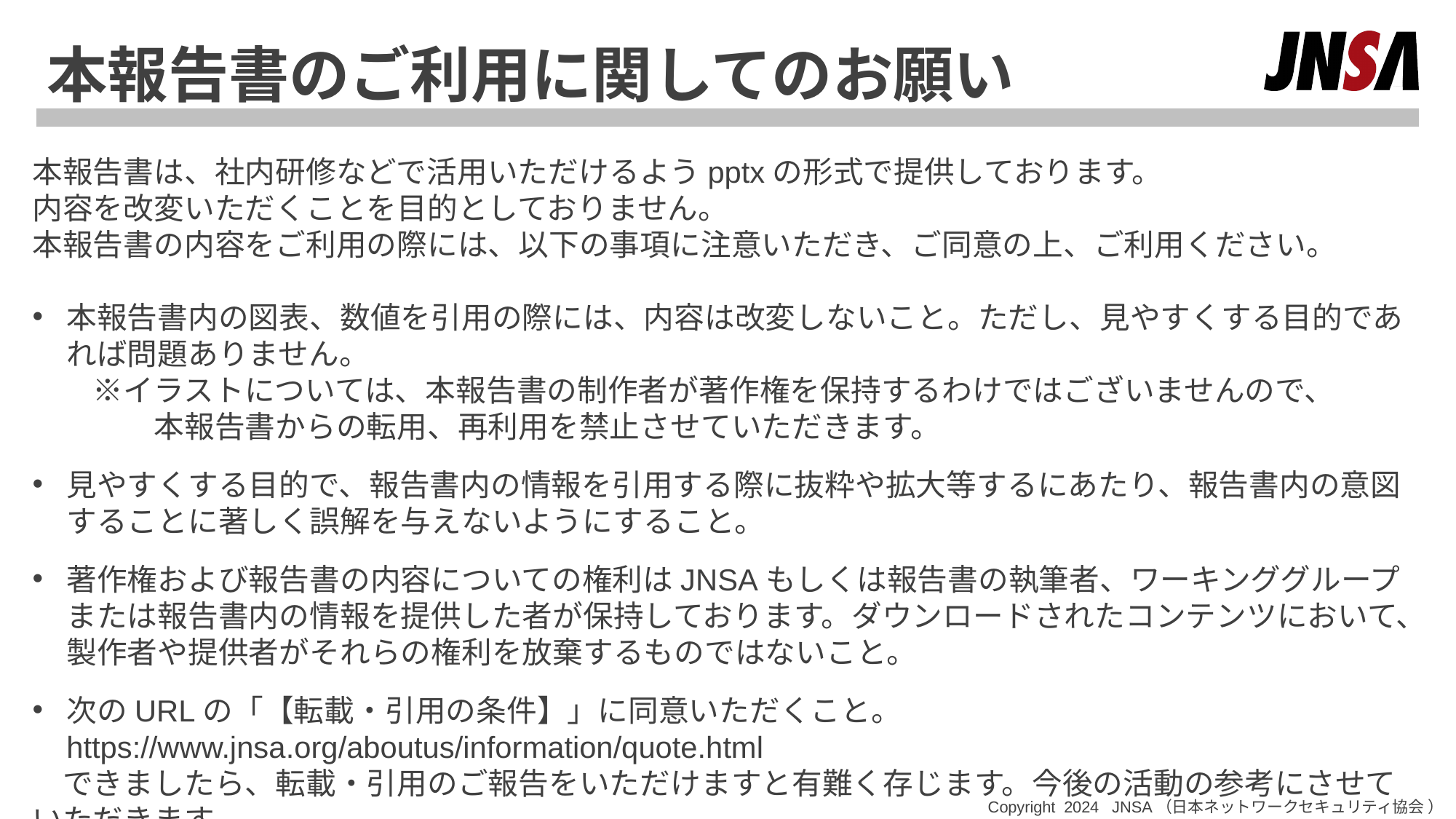

# 本報告書のご利用に関してのお願い
本報告書は、社内研修などで活用いただけるようpptxの形式で提供しております。
内容を改変いただくことを目的としておりません。
本報告書の内容をご利用の際には、以下の事項に注意いただき、ご同意の上、ご利用ください。

本報告書内の図表、数値を引用の際には、内容は改変しないこと。ただし、見やすくする目的であれば問題ありません。
　　※イラストについては、本報告書の制作者が著作権を保持するわけではございませんので、
　　　　本報告書からの転用、再利用を禁止させていただきます。

見やすくする目的で、報告書内の情報を引用する際に抜粋や拡大等するにあたり、報告書内の意図することに著しく誤解を与えないようにすること。

著作権および報告書の内容についての権利はJNSAもしくは報告書の執筆者、ワーキンググループまたは報告書内の情報を提供した者が保持しております。ダウンロードされたコンテンツにおいて、製作者や提供者がそれらの権利を放棄するものではないこと。

次のURLの「【転載・引用の条件】」に同意いただくこと。
https://www.jnsa.org/aboutus/information/quote.html
　できましたら、転載・引用のご報告をいただけますと有難く存じます。今後の活動の参考にさせていただきます。

Copyright  2024   JNSA（日本ネットワークセキュリティ協会 ​‌）​